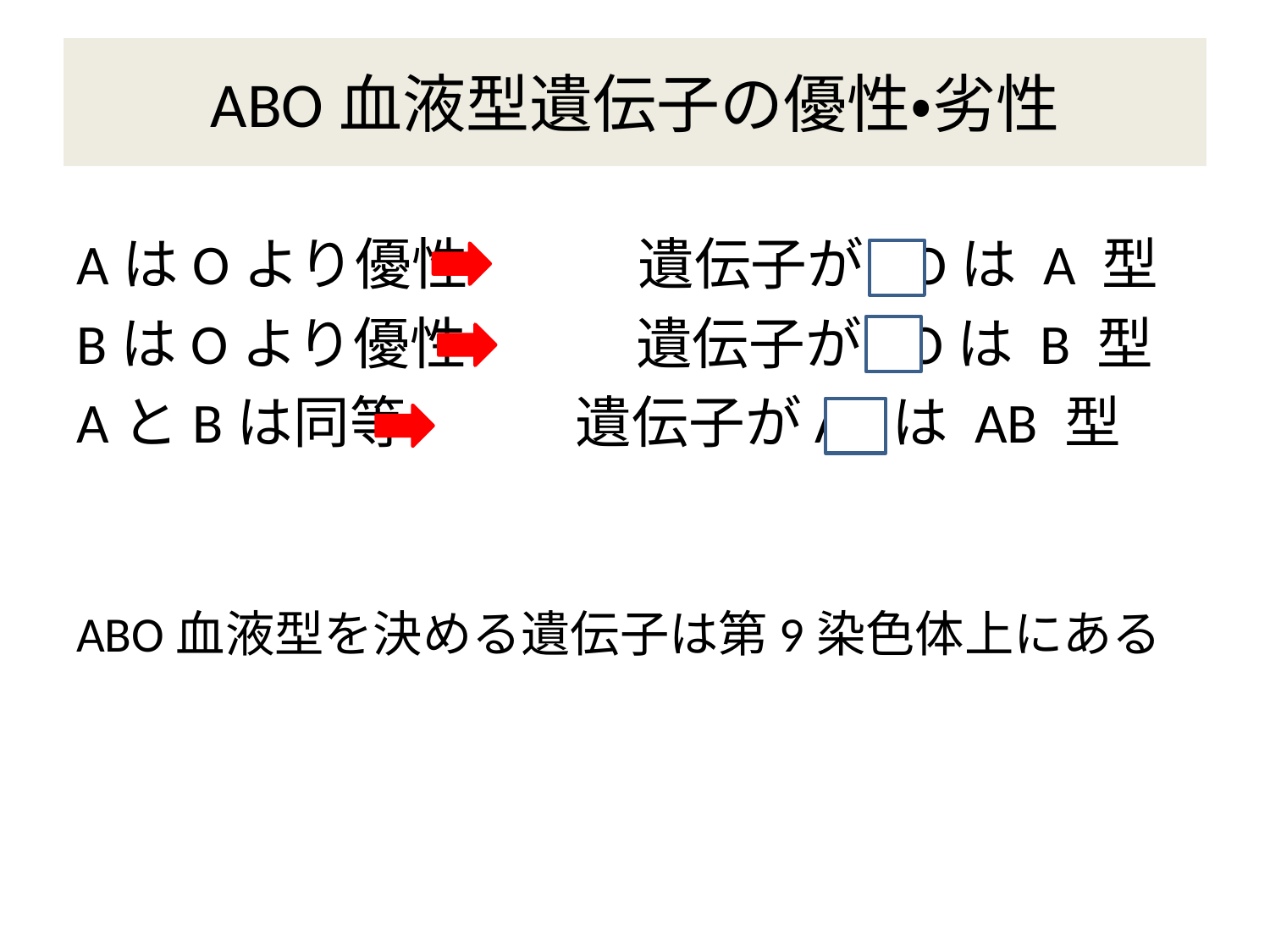

# ABO血液型遺伝子の優性・劣性
AはOより優性　　　遺伝子がAOは A 型
BはOより優性　　　遺伝子がBOは B 型
AとBは同等　　　遺伝子がABは AB 型

ABO血液型を決める遺伝子は第9染色体上にある